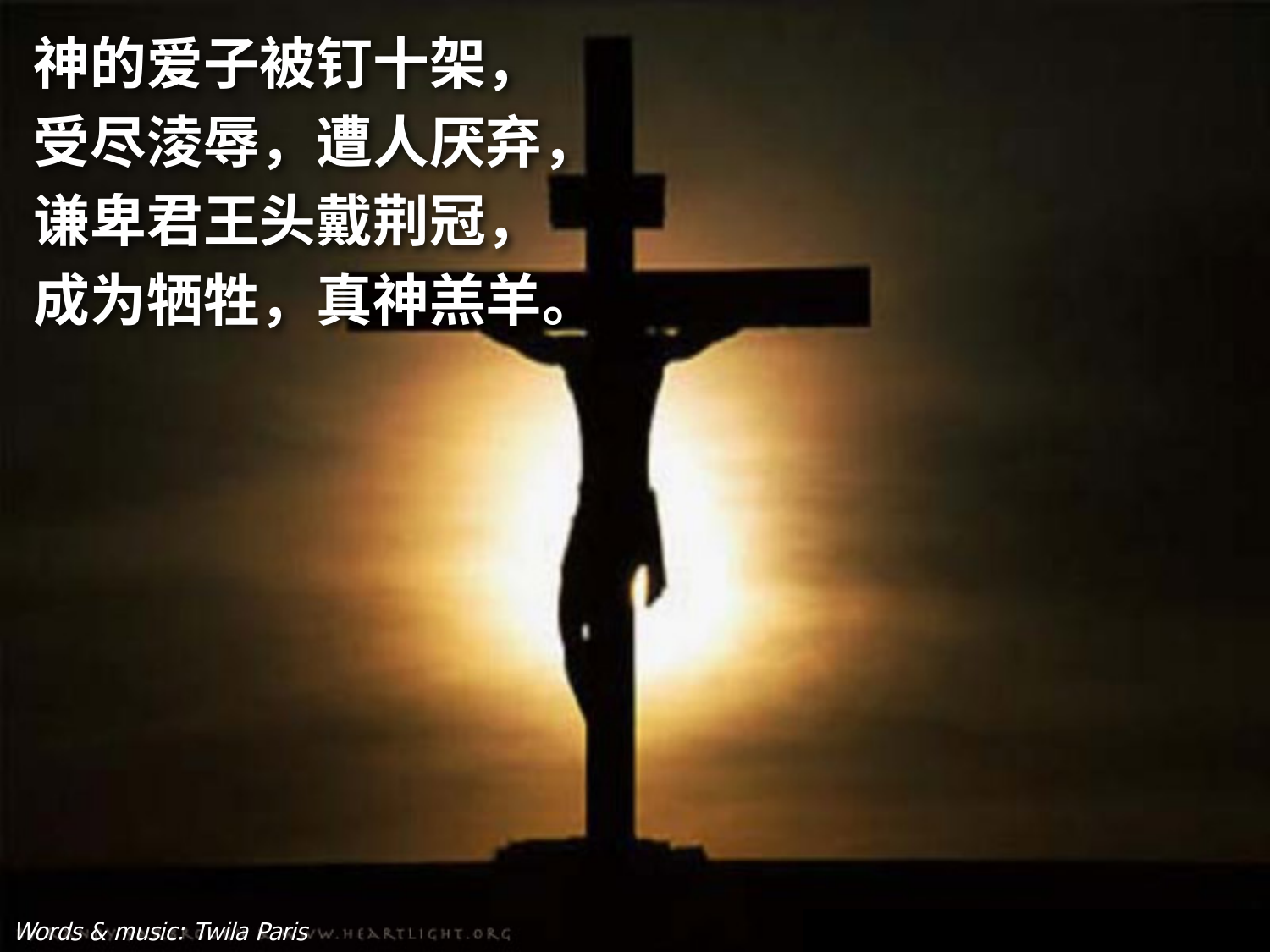

神的爱子被钉十架，
受尽淩辱，遭人厌弃，
谦卑君王头戴荆冠，
成为牺牲，真神羔羊。
Words & music: Twila Paris